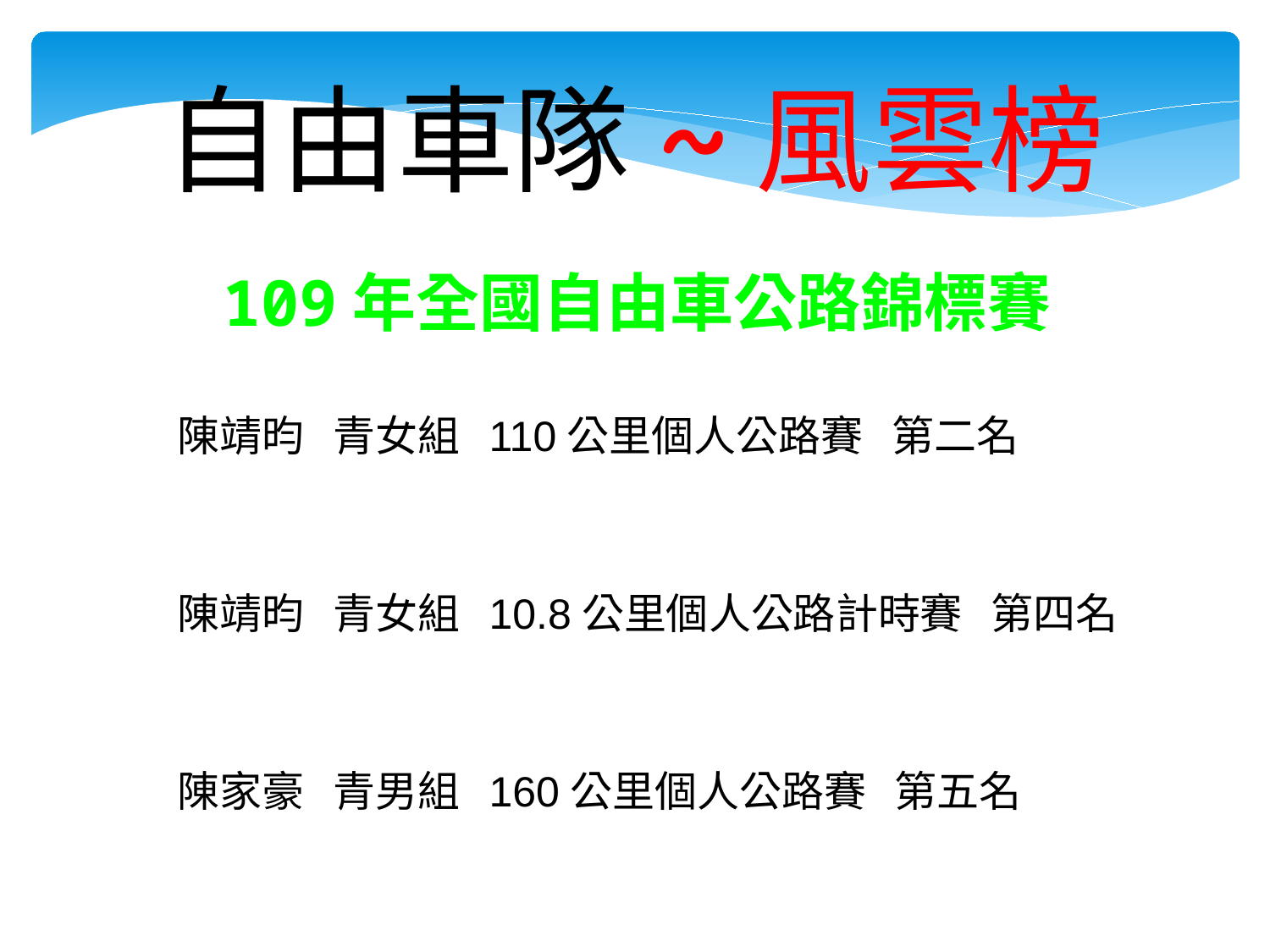

自由車隊~風雲榜
109年全國自由車公路錦標賽

陳靖昀   青女組  110公里個人公路賽   第二名

陳靖昀   青女組  10.8公里個人公路計時賽   第四名

陳家豪   青男組  160公里個人公路賽   第五名